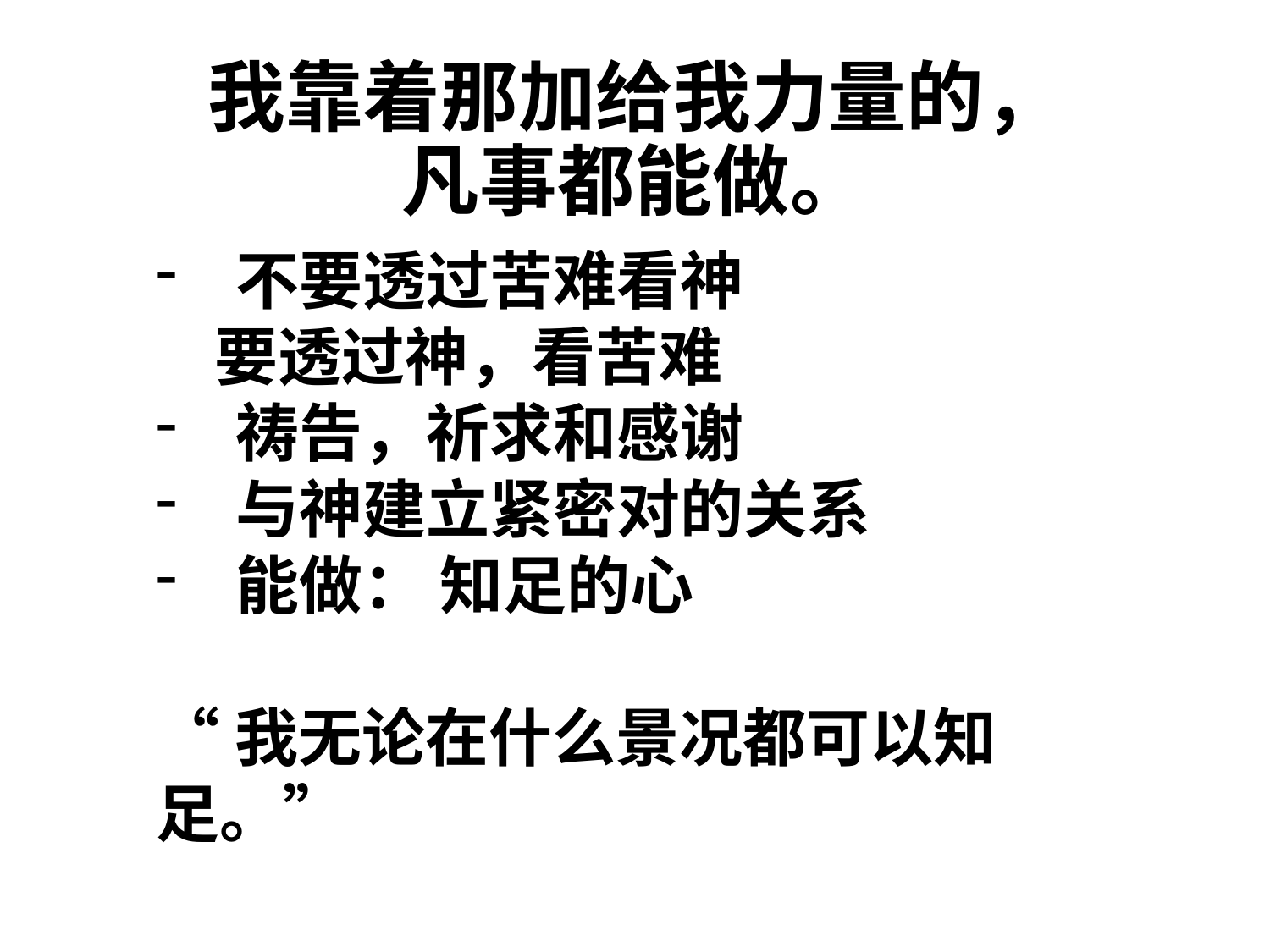

# 我靠着那加给我力量的， 凡事都能做。
不要透过苦难看神
   要透过神，看苦难
祷告，祈求和感谢
与神建立紧密对的关系
能做： 知足的心

“我无论在什么景况都可以知足。”